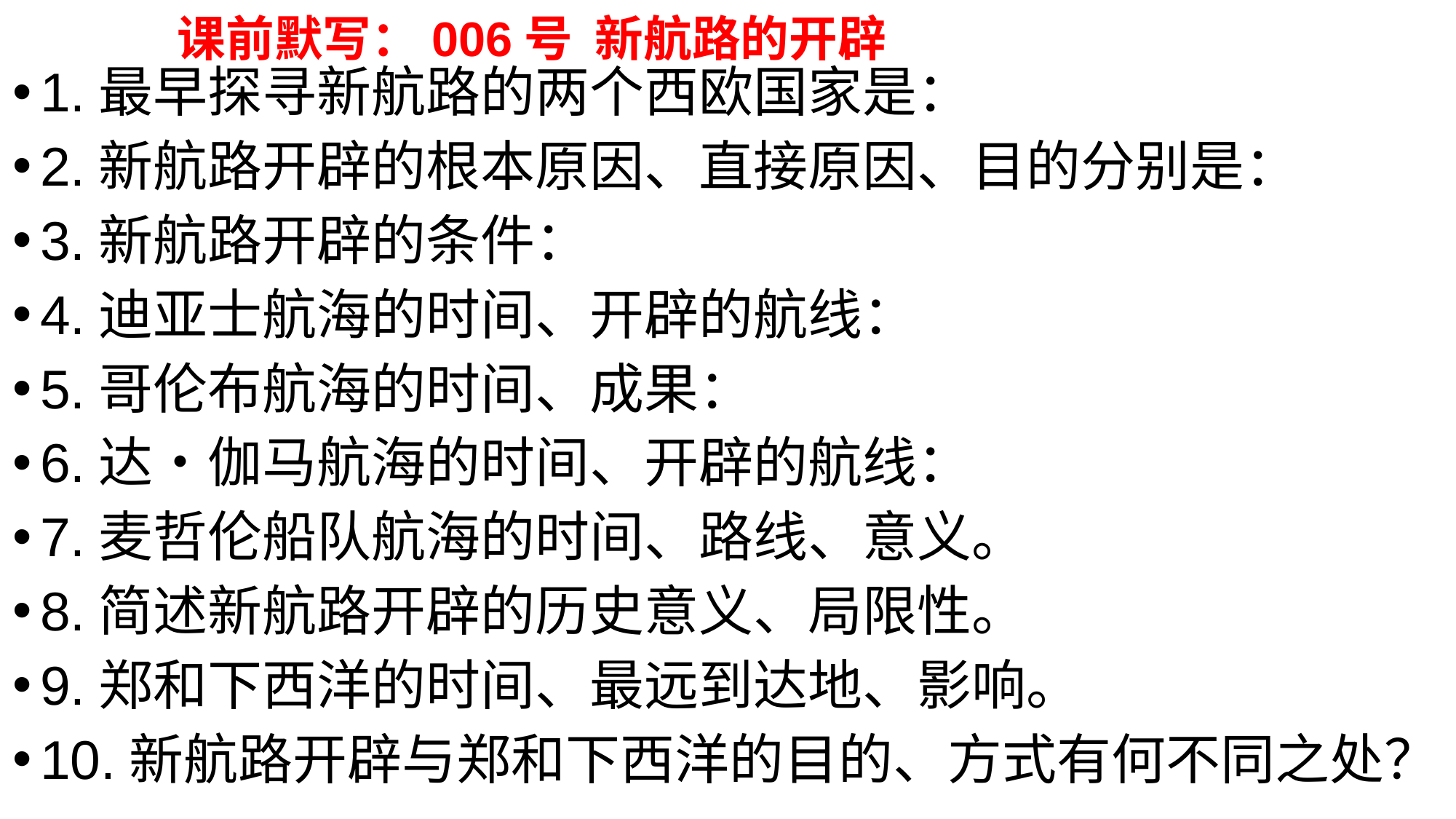

# 课前默写：006号  新航路的开辟
1.最早探寻新航路的两个西欧国家是：
2.新航路开辟的根本原因、直接原因、目的分别是：
3.新航路开辟的条件：
4.迪亚士航海的时间、开辟的航线：
5.哥伦布航海的时间、成果：
6.达•伽马航海的时间、开辟的航线：
7.麦哲伦船队航海的时间、路线、意义。
8.简述新航路开辟的历史意义、局限性。
9.郑和下西洋的时间、最远到达地、影响。
10.新航路开辟与郑和下西洋的目的、方式有何不同之处？